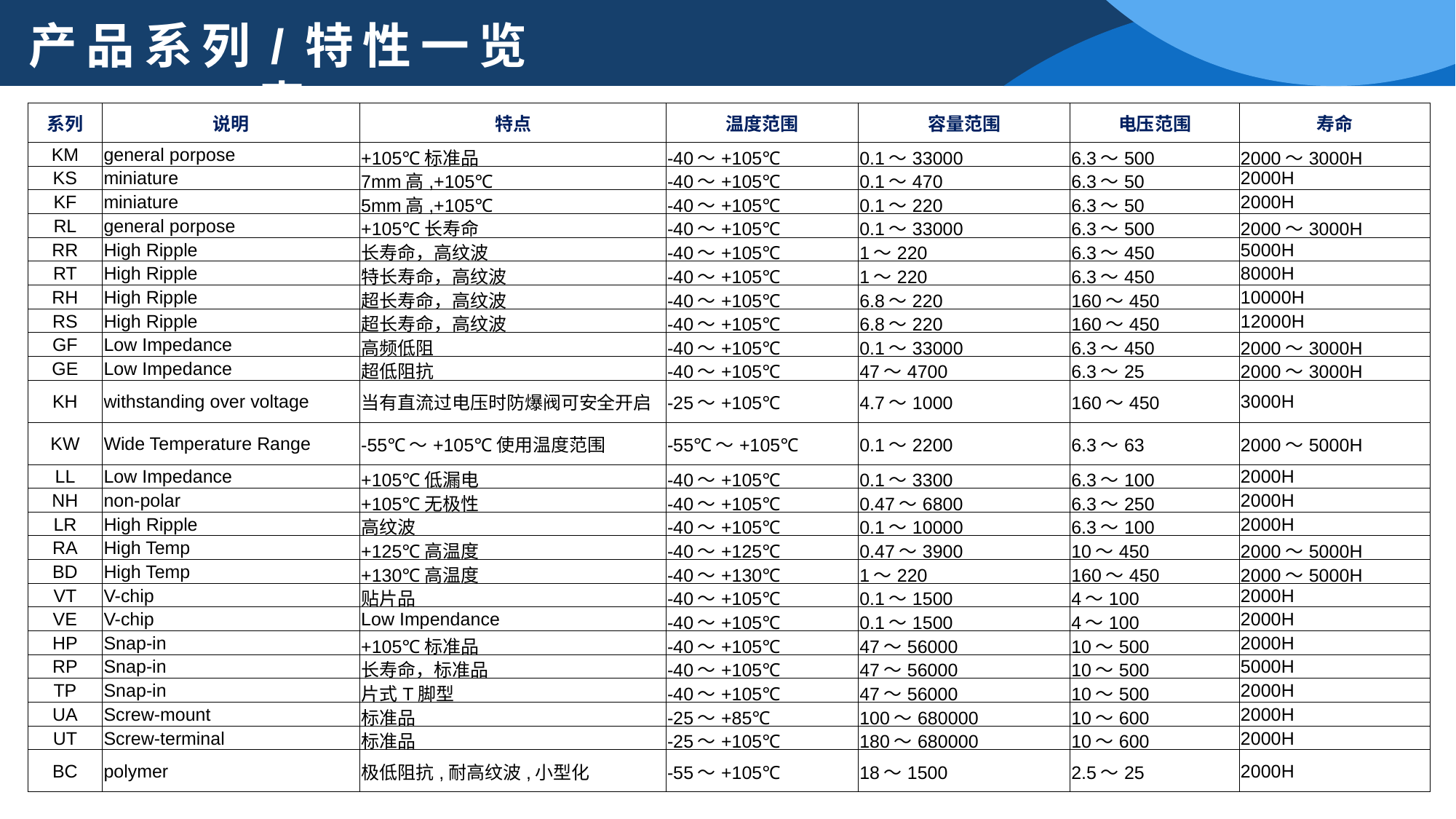

产品系列/特性一览表
| 系列 | 说明 | 特点 | 温度范围 | 容量范围 | 电压范围 | 寿命 |
| --- | --- | --- | --- | --- | --- | --- |
| KM | general porpose | +105℃标准品 | -40～+105℃ | 0.1～33000 | 6.3～500 | 2000～3000H |
| KS | miniature | 7mm高,+105℃ | -40～+105℃ | 0.1～470 | 6.3～50 | 2000H |
| KF | miniature | 5mm高,+105℃ | -40～+105℃ | 0.1～220 | 6.3～50 | 2000H |
| RL | general porpose | +105℃长寿命 | -40～+105℃ | 0.1～33000 | 6.3～500 | 2000～3000H |
| RR | High Ripple | 长寿命，高纹波 | -40～+105℃ | 1～220 | 6.3～450 | 5000H |
| RT | High Ripple | 特长寿命，高纹波 | -40～+105℃ | 1～220 | 6.3～450 | 8000H |
| RH | High Ripple | 超长寿命，高纹波 | -40～+105℃ | 6.8～220 | 160～450 | 10000H |
| RS | High Ripple | 超长寿命，高纹波 | -40～+105℃ | 6.8～220 | 160～450 | 12000H |
| GF | Low Impedance | 高频低阻 | -40～+105℃ | 0.1～33000 | 6.3～450 | 2000～3000H |
| GE | Low Impedance | 超低阻抗 | -40～+105℃ | 47～4700 | 6.3～25 | 2000～3000H |
| KH | withstanding over voltage | 当有直流过电压时防爆阀可安全开启 | -25～+105℃ | 4.7～1000 | 160～450 | 3000H |
| KW | Wide Temperature Range | -55℃～+105℃使用温度范围 | -55℃～+105℃ | 0.1～2200 | 6.3～63 | 2000～5000H |
| LL | Low Impedance | +105℃低漏电 | -40～+105℃ | 0.1～3300 | 6.3～100 | 2000H |
| NH | non-polar | +105℃无极性 | -40～+105℃ | 0.47～6800 | 6.3～250 | 2000H |
| LR | High Ripple | 高纹波 | -40～+105℃ | 0.1～10000 | 6.3～100 | 2000H |
| RA | High Temp | +125℃高温度 | -40～+125℃ | 0.47～3900 | 10～450 | 2000～5000H |
| BD | High Temp | +130℃高温度 | -40～+130℃ | 1～220 | 160～450 | 2000～5000H |
| VT | V-chip | 贴片品 | -40～+105℃ | 0.1～1500 | 4～100 | 2000H |
| VE | V-chip | Low Impendance | -40～+105℃ | 0.1～1500 | 4～100 | 2000H |
| HP | Snap-in | +105℃标准品 | -40～+105℃ | 47～56000 | 10～500 | 2000H |
| RP | Snap-in | 长寿命，标准品 | -40～+105℃ | 47～56000 | 10～500 | 5000H |
| TP | Snap-in | 片式T脚型 | -40～+105℃ | 47～56000 | 10～500 | 2000H |
| UA | Screw-mount | 标准品 | -25～+85℃ | 100～680000 | 10～600 | 2000H |
| UT | Screw-terminal | 标准品 | -25～+105℃ | 180～680000 | 10～600 | 2000H |
| BC | polymer | 极低阻抗,耐高纹波,小型化 | -55～+105℃ | 18～1500 | 2.5～25 | 2000H |